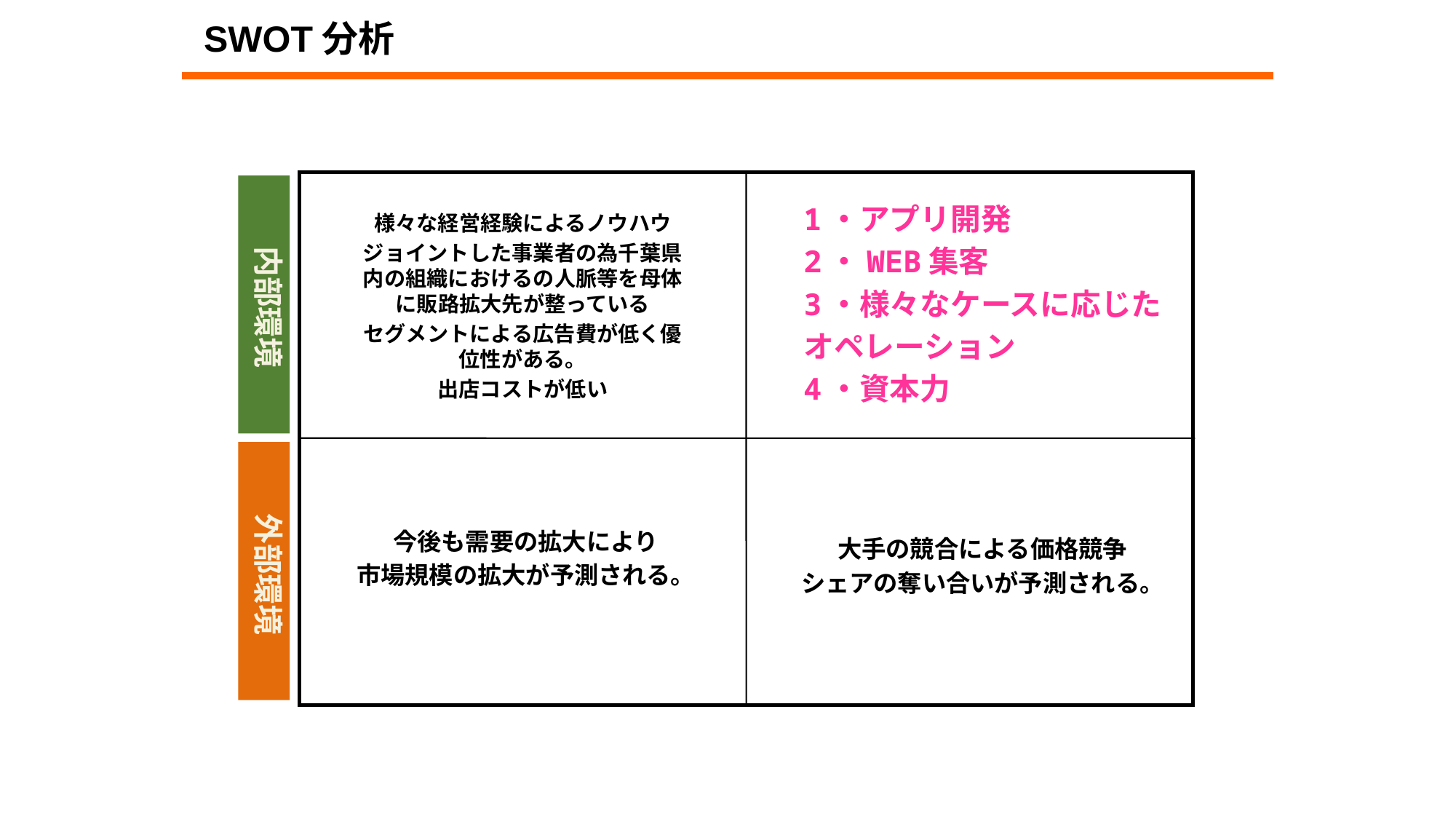

SWOT分析

様々な経営経験によるノウハウ
ジョイントした事業者の為千葉県内の組織におけるの人脈等を母体に販路拡大先が整っている
セグメントによる広告費が低く優位性がある。
出店コストが低い

1・アプリ開発
2・WEB集客
3・様々なケースに応じた
オペレーション
4・資本力

内部環境
大手の競合による価格競争
シェアの奪い合いが予測される。

今後も需要の拡大により
市場規模の拡大が予測される。

外部環境